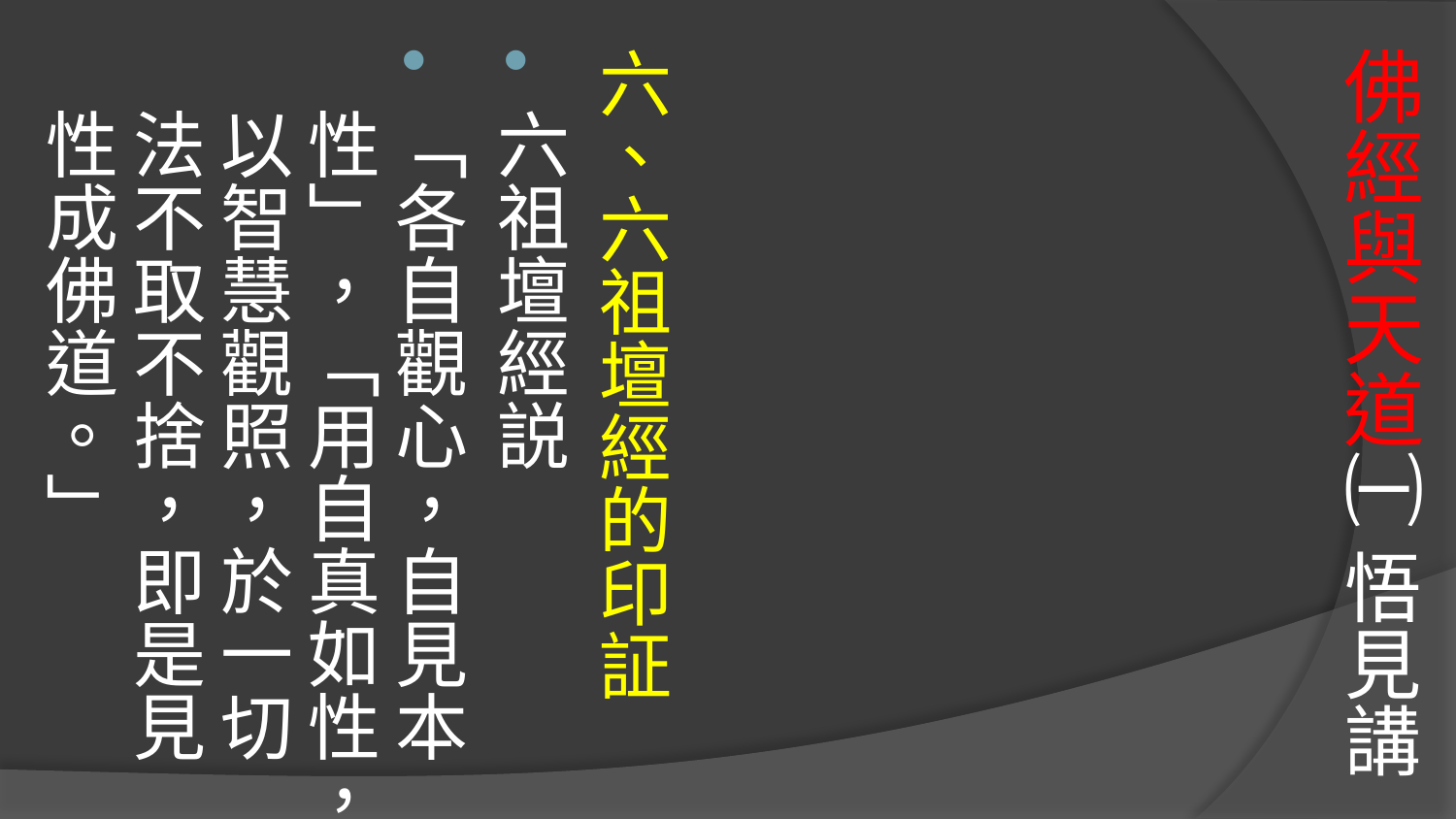

六、六祖壇經的印証
六祖壇經説
「各自觀心，自見本性」，「用自真如性，以智慧觀照，於一切法不取不捨，即是見性成佛道。」
# 佛經與天道㈠ 悟見講